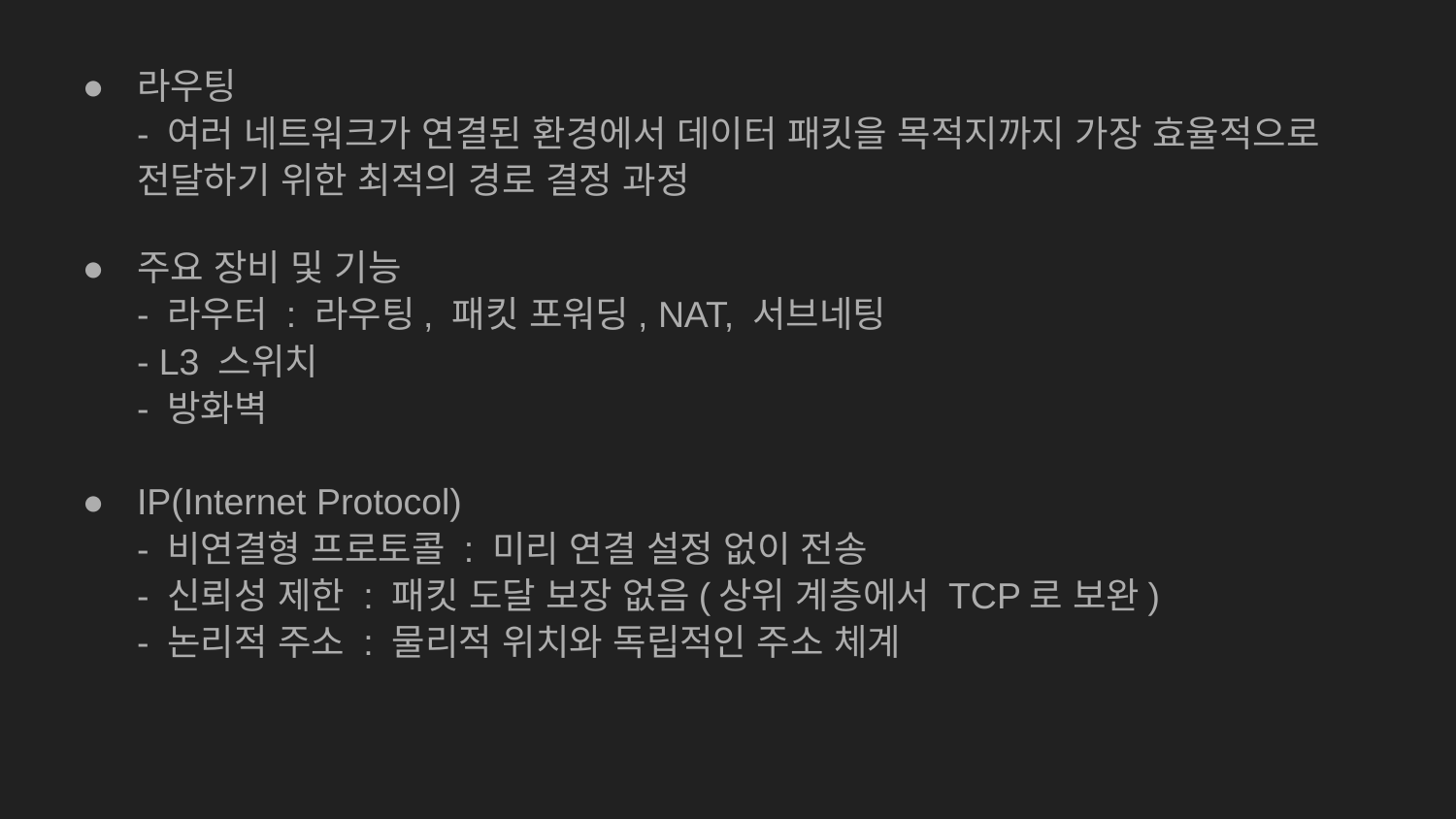

라우팅
- 여러 네트워크가 연결된 환경에서 데이터 패킷을 목적지까지 가장 효율적으로 전달하기 위한 최적의 경로 결정 과정
주요 장비 및 기능
- 라우터 : 라우팅, 패킷 포워딩, NAT, 서브네팅
- L3 스위치
- 방화벽
IP(Internet Protocol)
- 비연결형 프로토콜 : 미리 연결 설정 없이 전송
- 신뢰성 제한 : 패킷 도달 보장 없음(상위 계층에서 TCP로 보완)
- 논리적 주소 : 물리적 위치와 독립적인 주소 체계